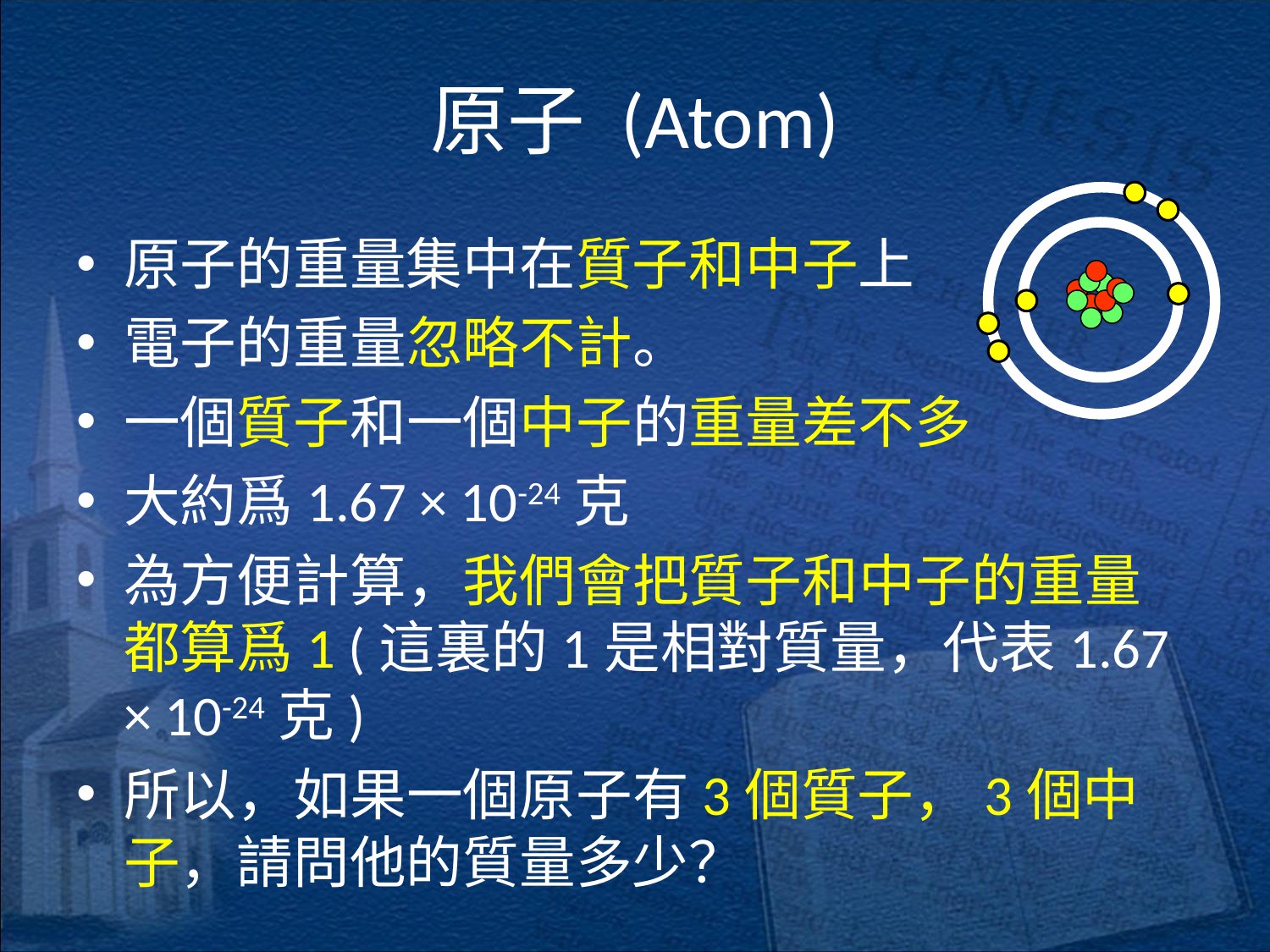

# 原子 (Atom)

原子的重量集中在質子和中子上
電子的重量忽略不計。
一個質子和一個中子的重量差不多
大約爲1.67 × 10-24克
為方便計算，我們會把質子和中子的重量都算爲1 (這裏的1是相對質量，代表1.67 × 10-24克)
所以，如果一個原子有3個質子，3個中子，請問他的質量多少？